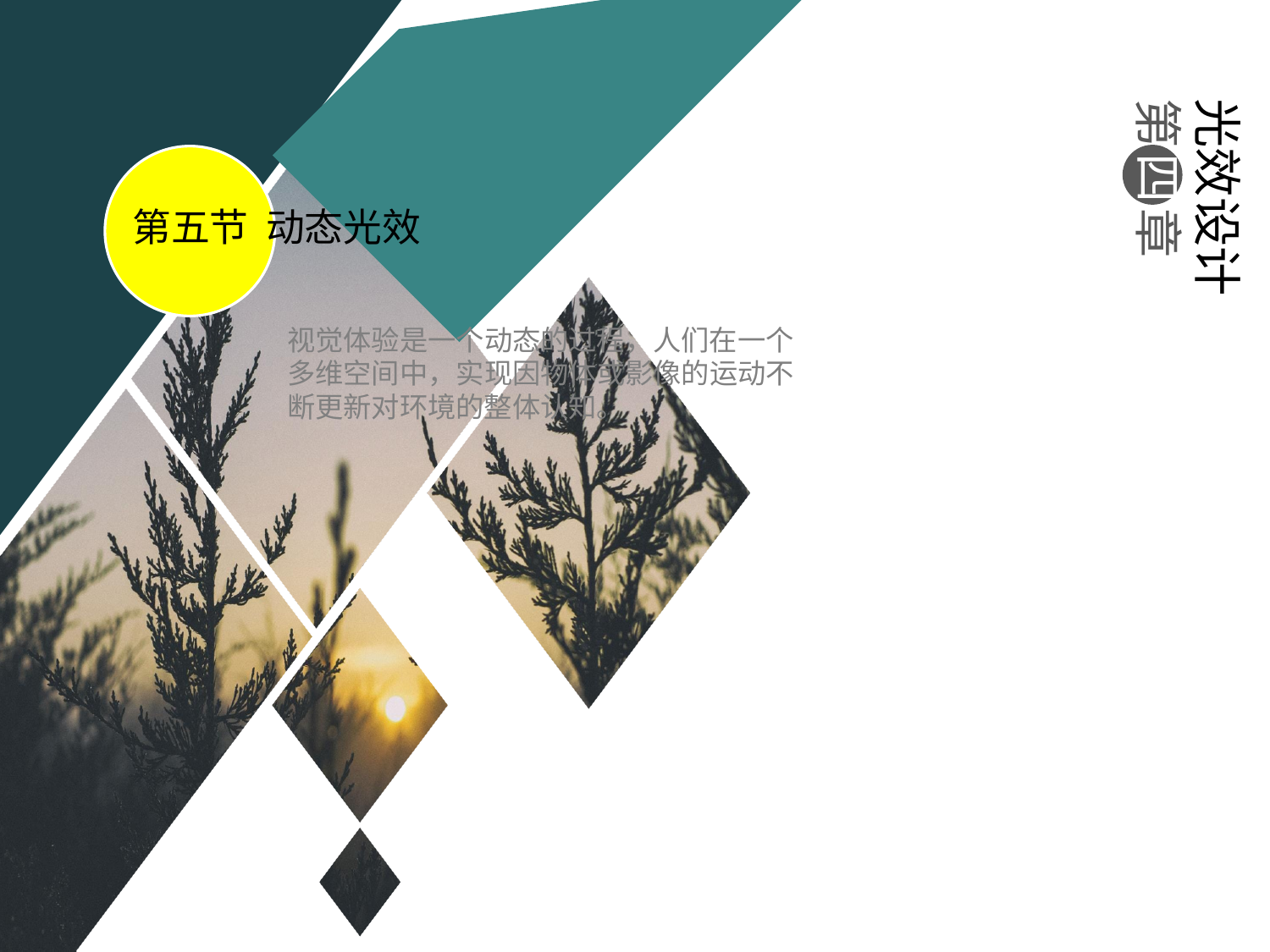

光效设计
第 四 章

第五节  动态光效
视觉体验是一个动态的过程，人们在一个多维空间中，实现因物体或影像的运动不断更新对环境的整体认知。

#